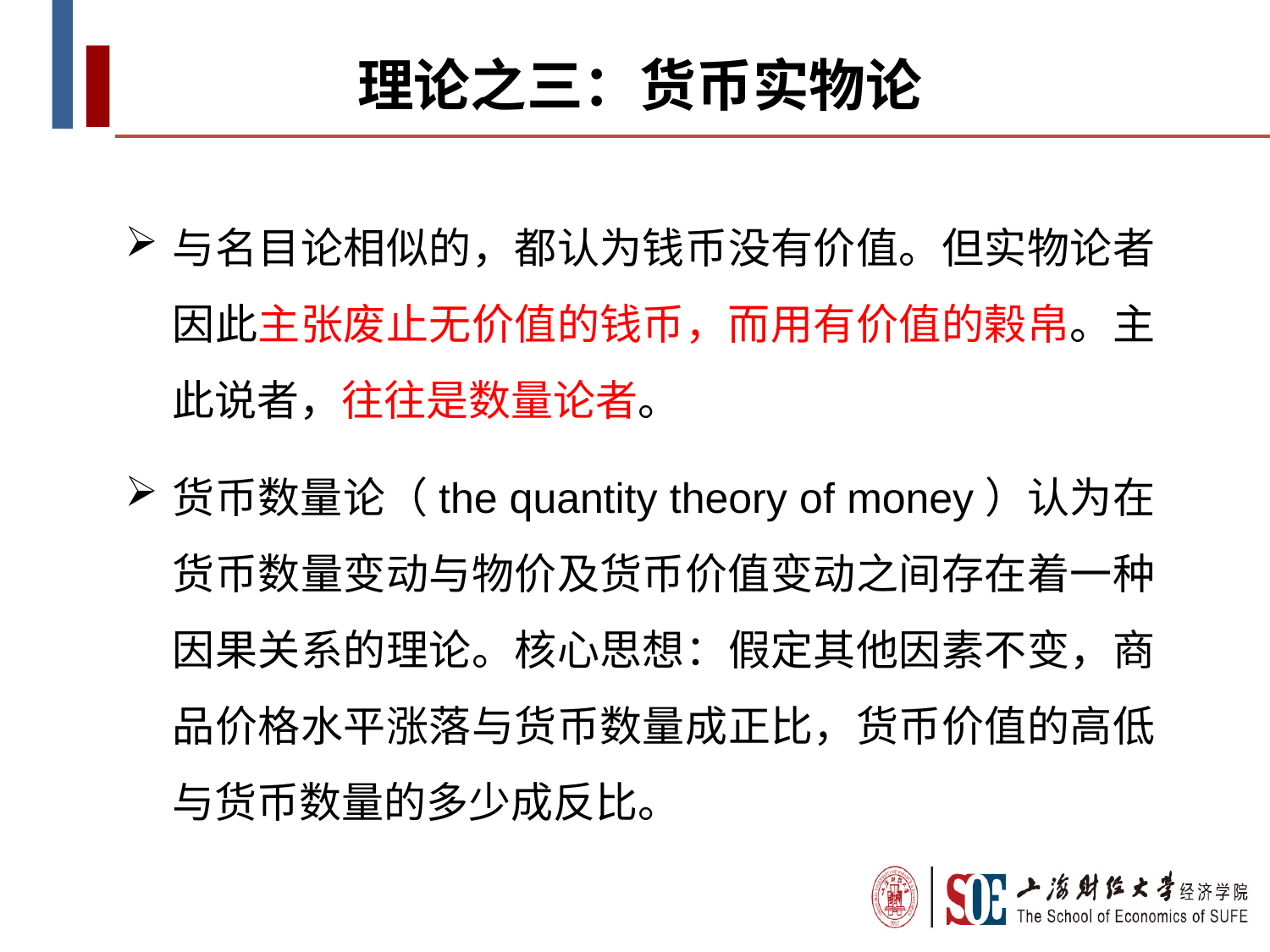

理论之三：货币实物论
与名目论相似的，都认为钱币没有价值。但实物论者因此主张废止无价值的钱币，而用有价值的榖帛。主此说者，往往是数量论者。
货币数量论（the quantity theory of money）认为在货币数量变动与物价及货币价值变动之间存在着一种因果关系的理论。核心思想：假定其他因素不变，商品价格水平涨落与货币数量成正比，货币价值的高低与货币数量的多少成反比。